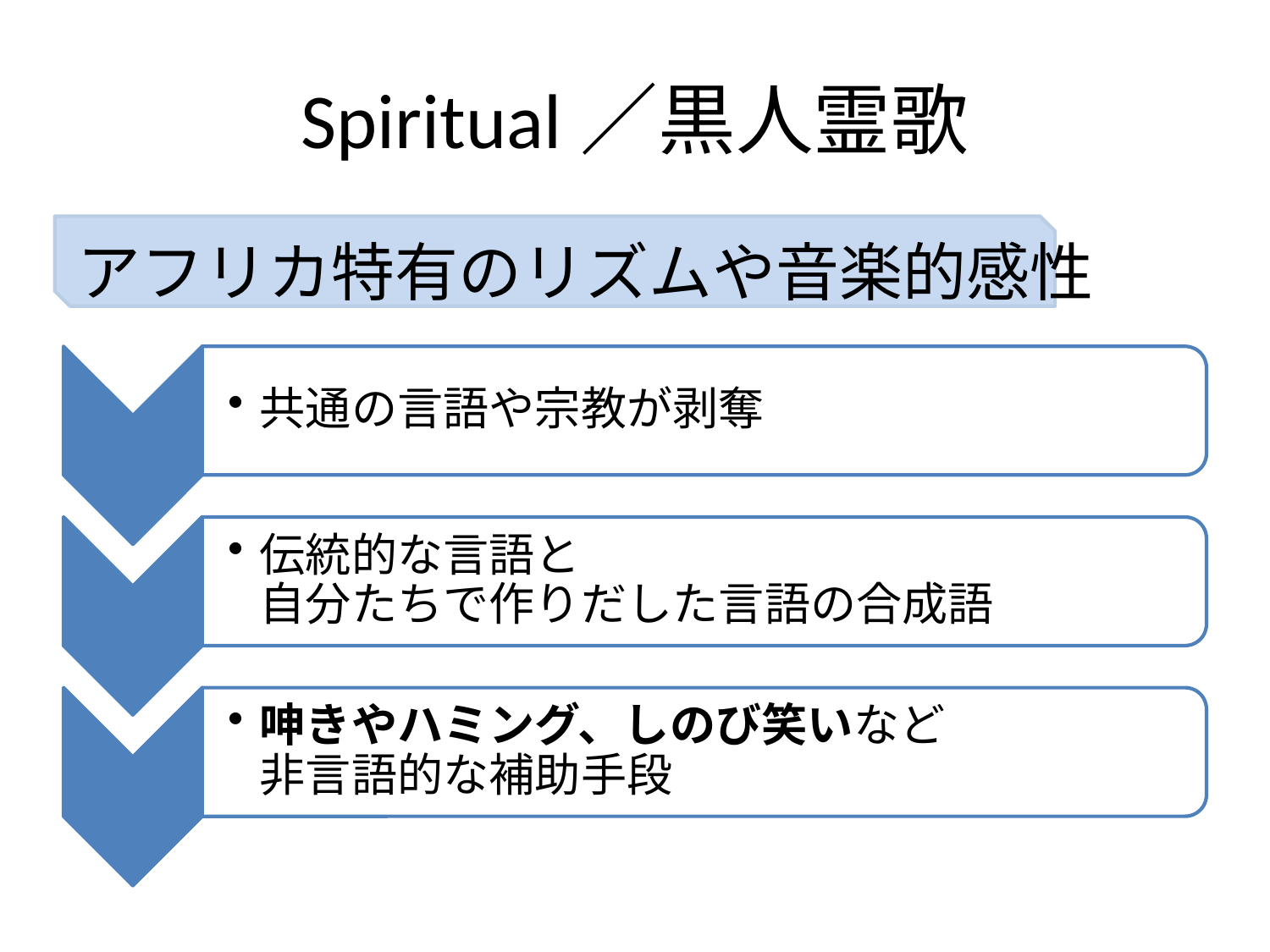

# Spiritual／黒人霊歌

アフリカ特有のリズムや音楽的感性

共通の言語や宗教が剥奪

伝統的な言語と
自分たちで作りだした言語の合成語

呻きやハミング、しのび笑いなど
非言語的な補助手段